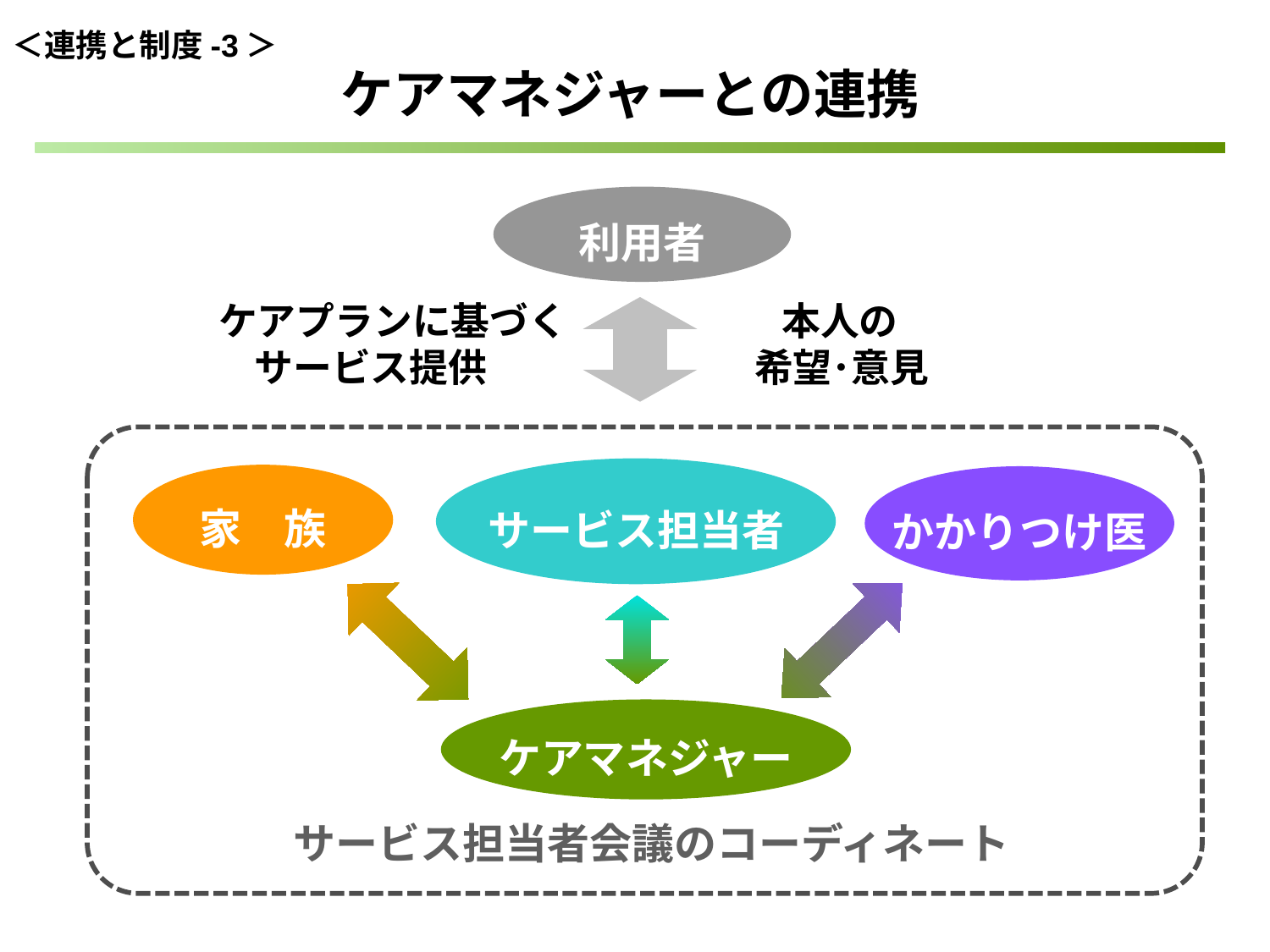

＜連携と制度-3＞
ケアマネジャーとの連携

利用者
  本人の
希望･意見
ケアプランに基づく
   サービス提供

サービス担当者
家　族
かかりつけ医

ケアマネジャー
サービス担当者会議のコーディネート